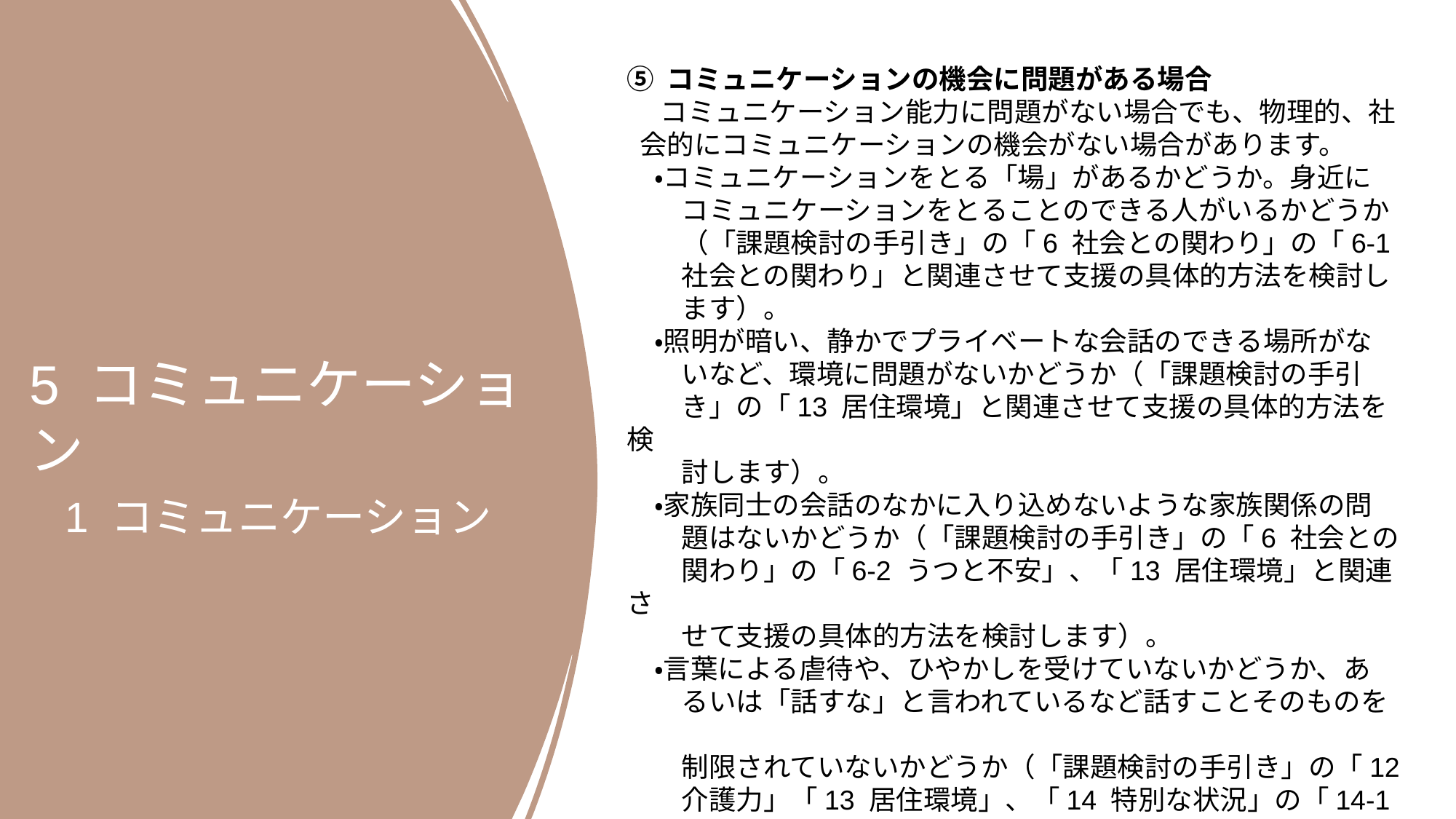

⑤ コミュニケーションの機会に問題がある場合
　 コミュニケーション能力に問題がない場合でも、物理的、社
 会的にコミュニケーションの機会がない場合があります。
　・コミュニケーションをとる「場」があるかどうか。身近に
　　コミュニケーションをとることのできる人がいるかどうか
　　（「課題検討の手引き」の「6 社会との関わり」の「6-1
　　社会との関わり」と関連させて支援の具体的方法を検討し
　　ます）。
　・照明が暗い、静かでプライベートな会話のできる場所がな
　　いなど、環境に問題がないかどうか（「課題検討の手引
　　き」の「13 居住環境」と関連させて支援の具体的方法を検
　　討します）。
　・家族同士の会話のなかに入り込めないような家族関係の問
　　題はないかどうか（「課題検討の手引き」の「6 社会との
　　関わり」の「6-2 うつと不安」、「13 居住環境」と関連さ
　　せて支援の具体的方法を検討します）。
　・言葉による虐待や、ひやかしを受けていないかどうか、あ
　　るいは「話すな」と言われているなど話すことそのものを
　　制限されていないかどうか（「課題検討の手引き」の「12
　　介護力」「13 居住環境」、「14 特別な状況」の「14-1 虐
　　待」と関連させて支援の具体的方法を検討します）。
5 コミュニケーション
   1 コミュニケーション